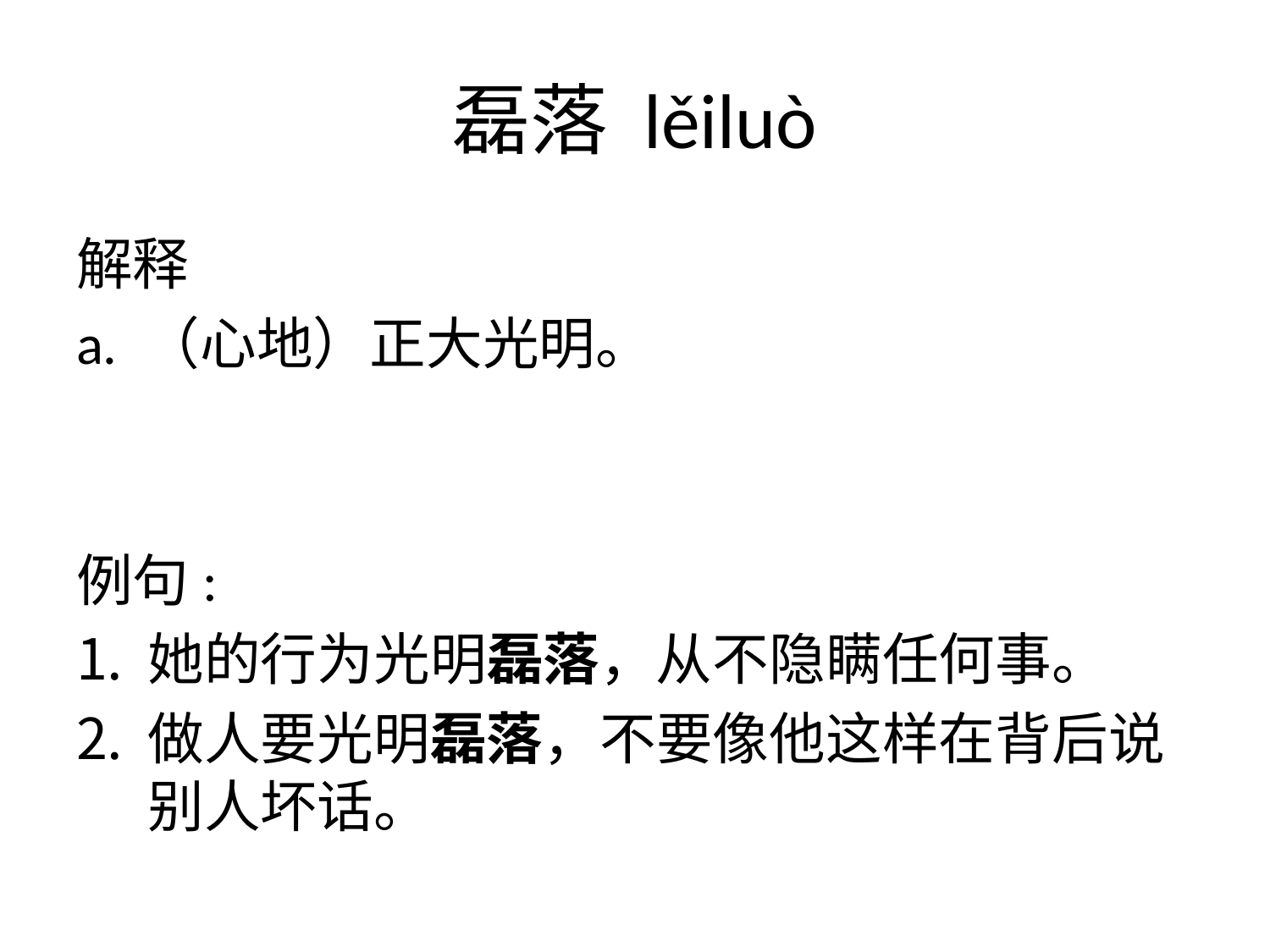

# 磊落 lěiluò
解释
a. （心地）正大光明。

例句:
她的行为光明磊落，从不隐瞒任何事。
做人要光明磊落，不要像他这样在背后说别人坏话。